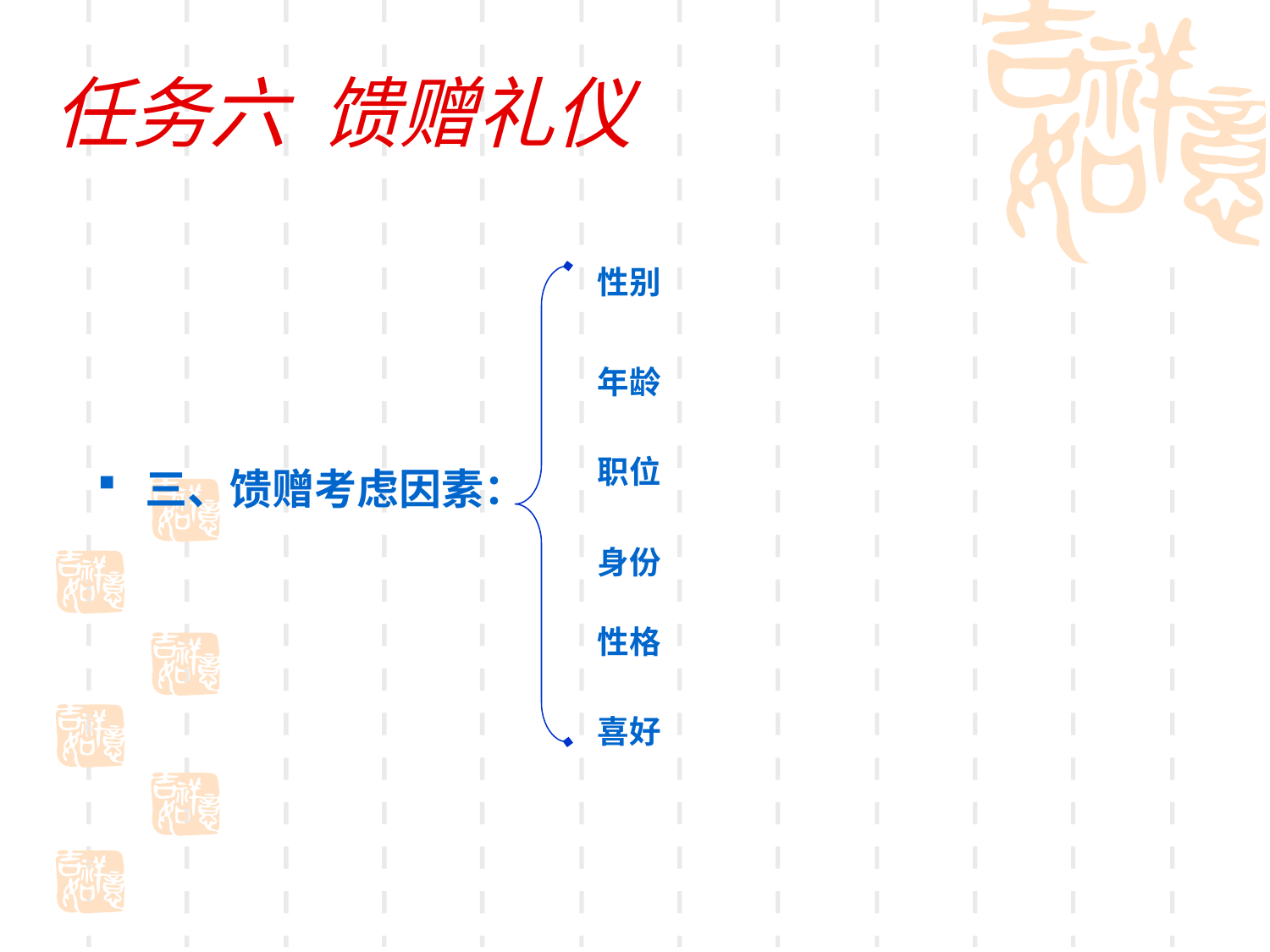

# 任务六  馈赠礼仪

三、馈赠考虑因素：

性别

年龄
职位
身份
性格
喜好